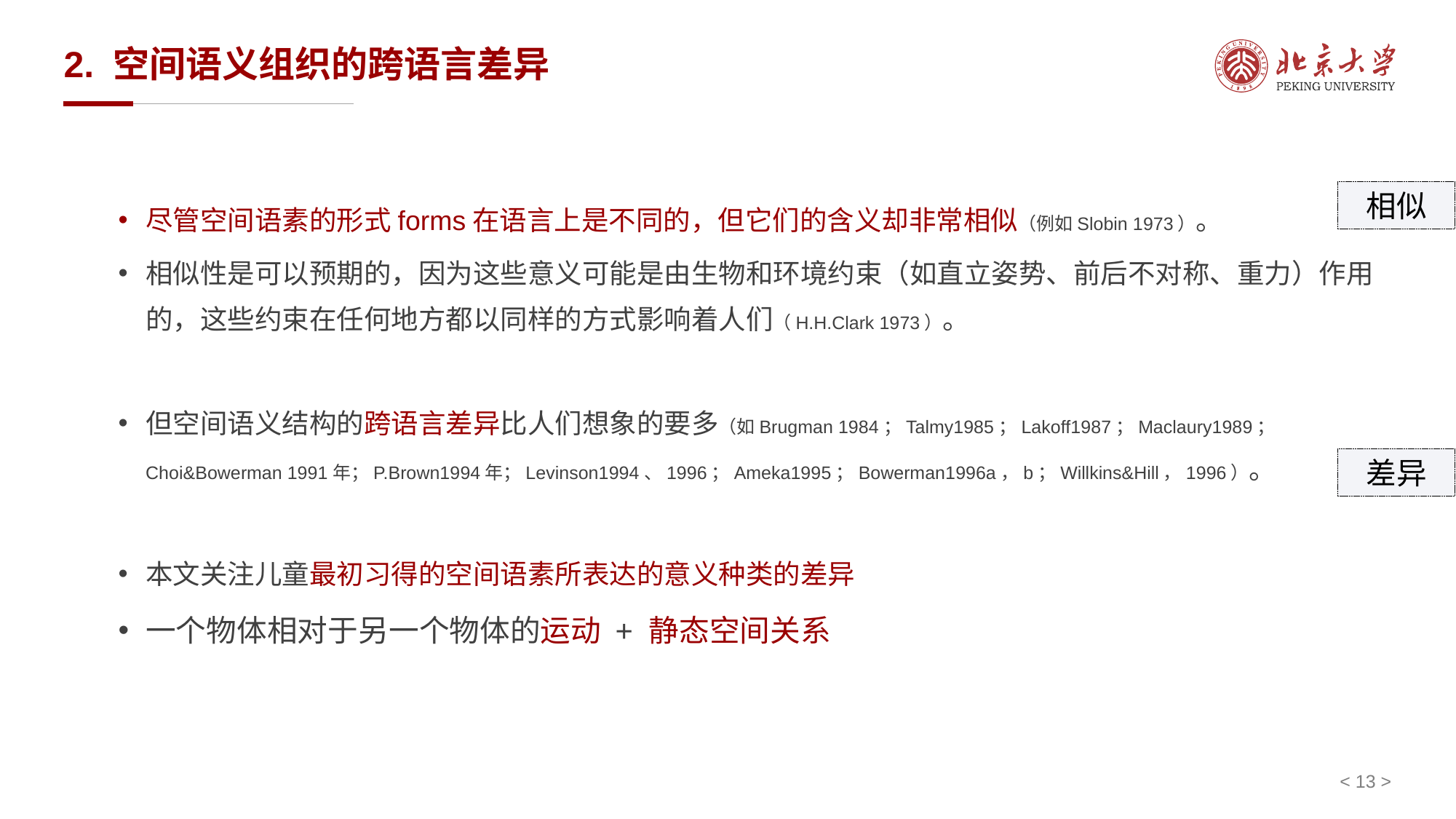

# 2. 空间语义组织的跨语言差异
尽管空间语素的形式forms在语言上是不同的，但它们的含义却非常相似（例如Slobin 1973）。
相似性是可以预期的，因为这些意义可能是由生物和环境约束（如直立姿势、前后不对称、重力）作用的，这些约束在任何地方都以同样的方式影响着人们（H.H.Clark 1973）。

但空间语义结构的跨语言差异比人们想象的要多（如Brugman 1984；Talmy1985；Lakoff1987；Maclaury1989；Choi&Bowerman 1991年；P.Brown1994年；Levinson1994、1996；Ameka1995；Bowerman1996a，b；Willkins&Hill，1996）。

本文关注儿童最初习得的空间语素所表达的意义种类的差异
一个物体相对于另一个物体的运动 + 静态空间关系
相似
差异
< 13 >